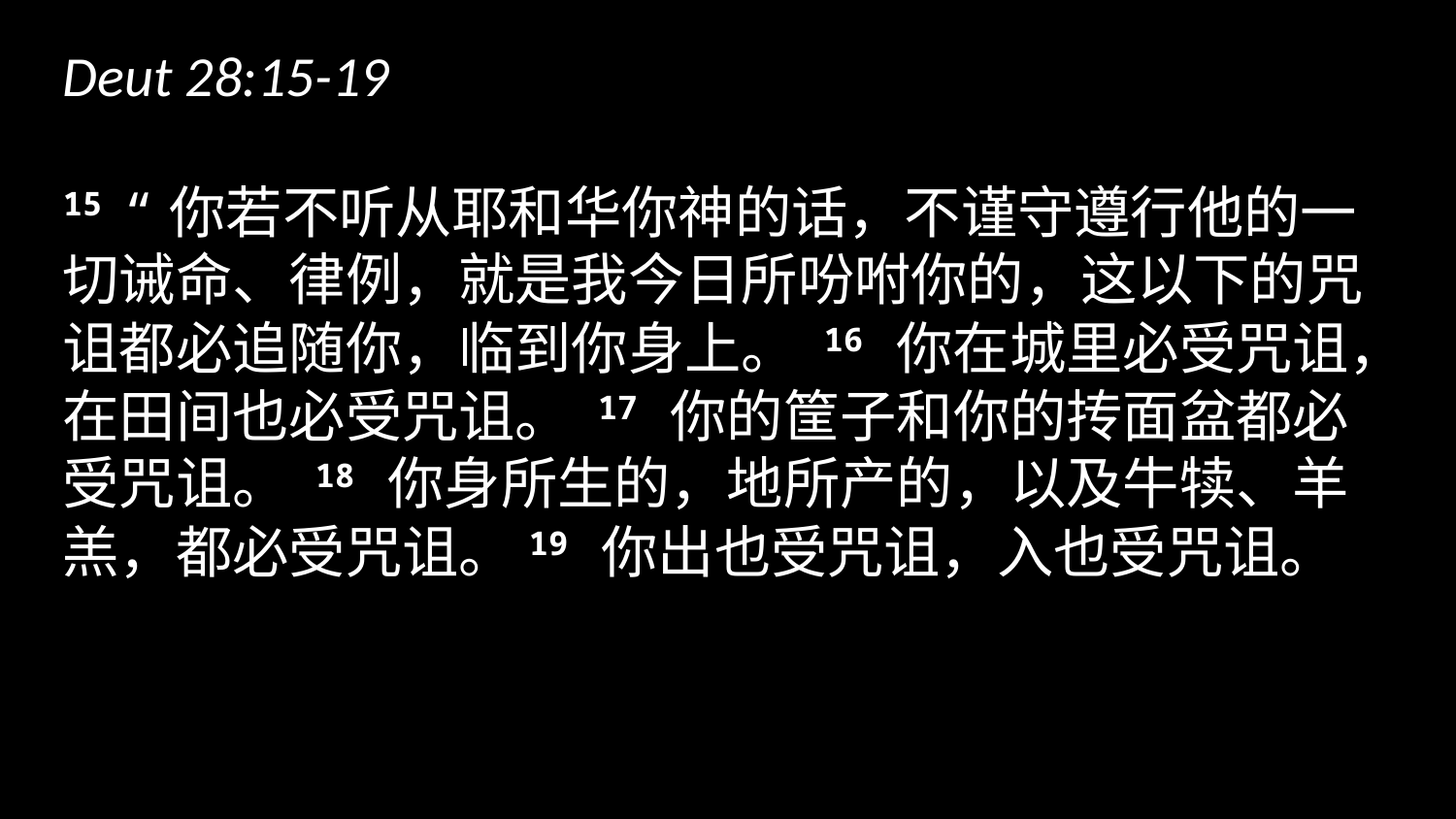

Deut 28:15-19

15 “你若不听从耶和华你神的话，不谨守遵行他的一切诫命、律例，就是我今日所吩咐你的，这以下的咒诅都必追随你，临到你身上。 16 你在城里必受咒诅，在田间也必受咒诅。 17 你的筐子和你的抟面盆都必受咒诅。 18 你身所生的，地所产的，以及牛犊、羊羔，都必受咒诅。19 你出也受咒诅，入也受咒诅。